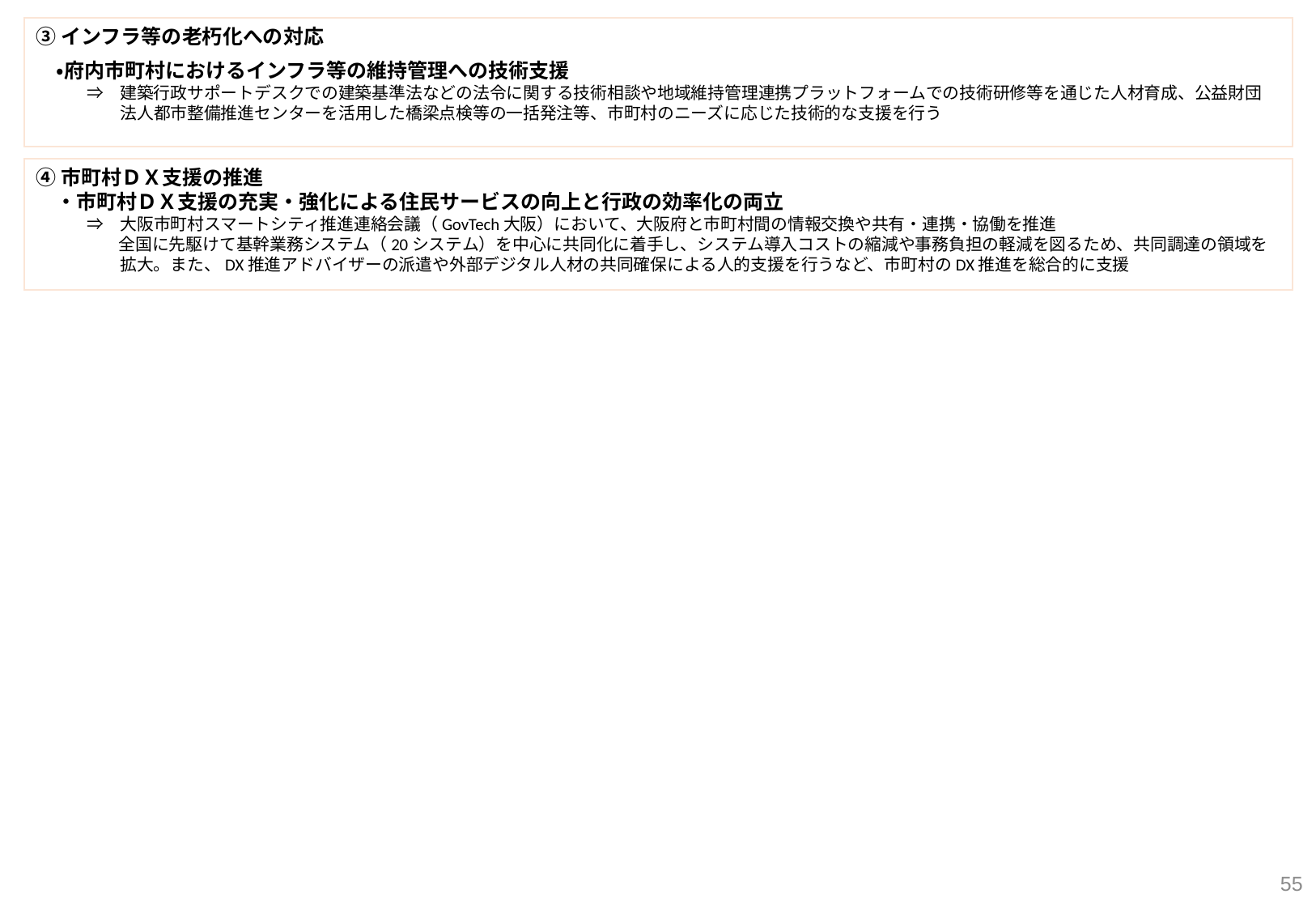

③インフラ等の老朽化への対応
　・府内市町村におけるインフラ等の維持管理への技術支援
　　　⇒　建築行政サポートデスクでの建築基準法などの法令に関する技術相談や地域維持管理連携プラットフォームでの技術研修等を通じた人材育成、公益財団
　　　　　法人都市整備推進センターを活用した橋梁点検等の一括発注等、市町村のニーズに応じた技術的な支援を行う
④市町村ＤＸ支援の推進
　・市町村ＤＸ支援の充実・強化による住民サービスの向上と行政の効率化の両立
　　　⇒　大阪市町村スマートシティ推進連絡会議（GovTech大阪）において、大阪府と市町村間の情報交換や共有・連携・協働を推進
　　 　  　 全国に先駆けて基幹業務システム（20システム）を中心に共同化に着手し、システム導入コストの縮減や事務負担の軽減を図るため、共同調達の領域を
　　　　　拡大。また、DX推進アドバイザーの派遣や外部デジタル人材の共同確保による人的支援を行うなど、市町村のDX推進を総合的に支援
55